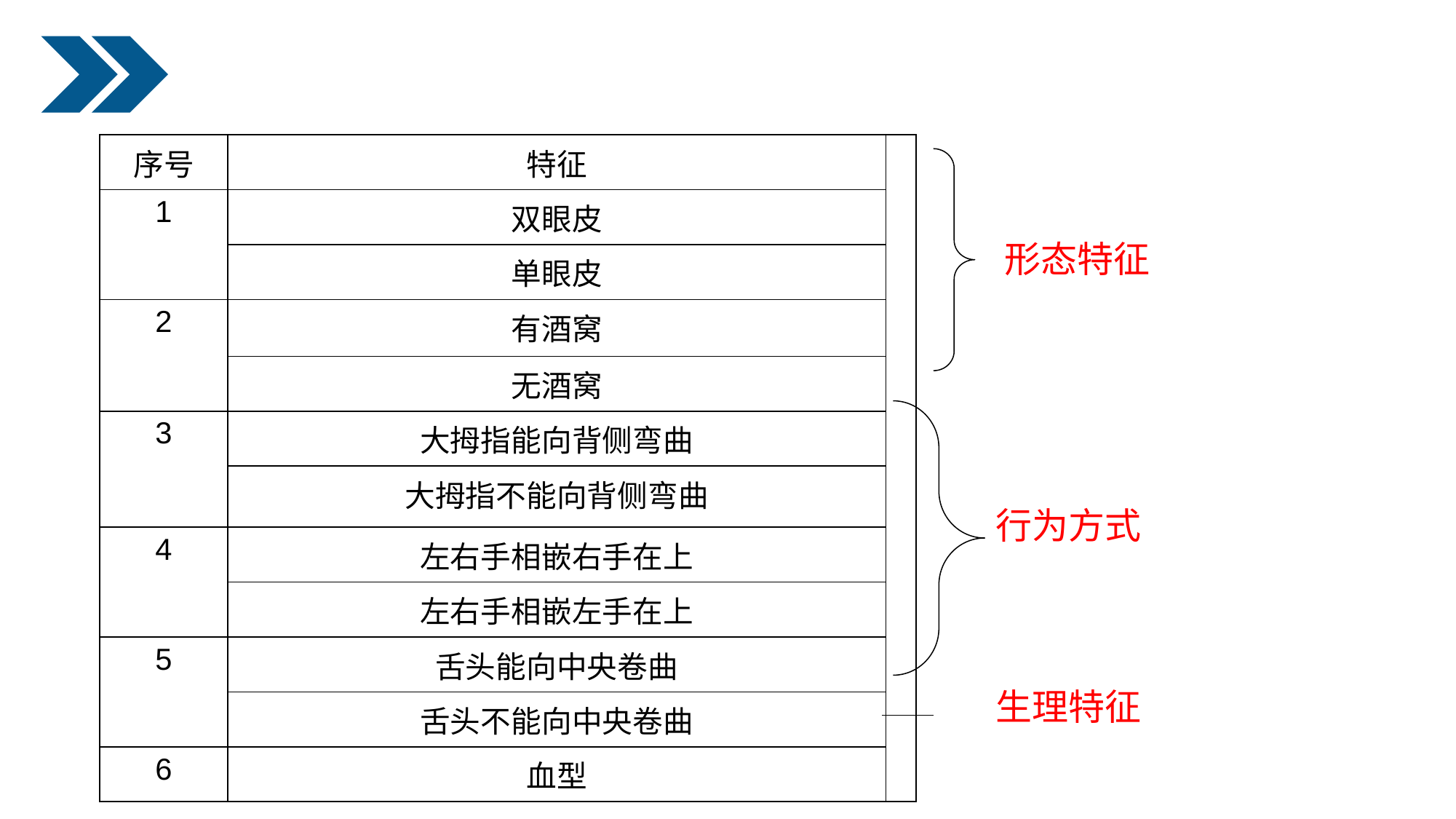

| 序号 | 特征 |  |
| --- | --- | --- |
| 1 | 双眼皮 |  |
|  | 单眼皮 |  |
| 2 | 有酒窝 |  |
|  | 无酒窝 |  |
| 3 | 大拇指能向背侧弯曲 |  |
|  | 大拇指不能向背侧弯曲 |  |
| 4 | 左右手相嵌右手在上 |  |
|  | 左右手相嵌左手在上 |  |
| 5 | 舌头能向中央卷曲 |  |
|  | 舌头不能向中央卷曲 |  |
| 6 | 血型 |  |

形态特征

行为方式
生理特征